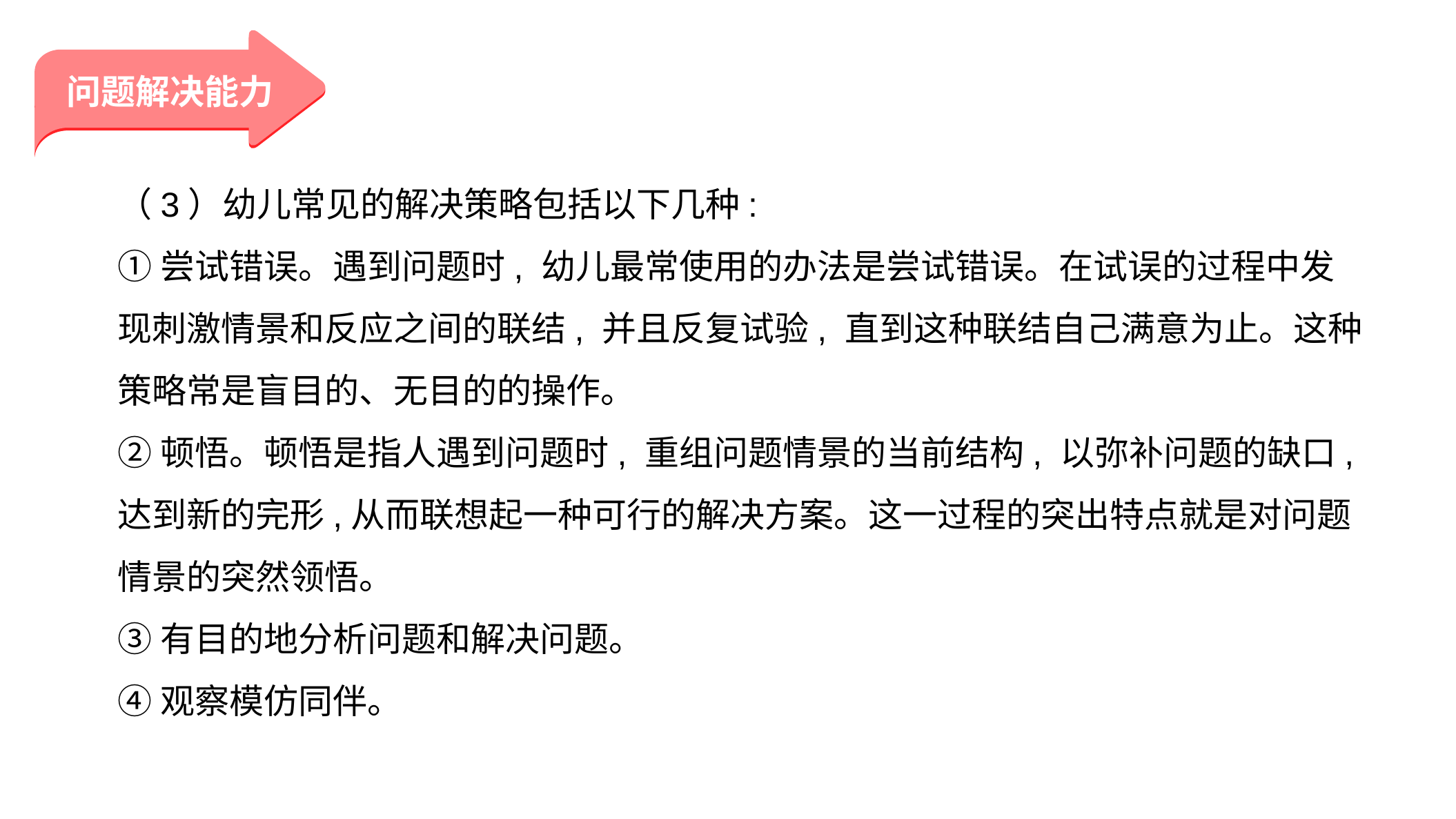

问题解决能力
（3）幼儿常见的解决策略包括以下几种:
①尝试错误。遇到问题时, 幼儿最常使用的办法是尝试错误。在试误的过程中发现刺激情景和反应之间的联结, 并且反复试验, 直到这种联结自己满意为止。这种策略常是盲目的、无目的的操作。
②顿悟。顿悟是指人遇到问题时, 重组问题情景的当前结构, 以弥补问题的缺口, 达到新的完形,从而联想起一种可行的解决方案。这一过程的突出特点就是对问题情景的突然领悟。
③有目的地分析问题和解决问题。
④观察模仿同伴。